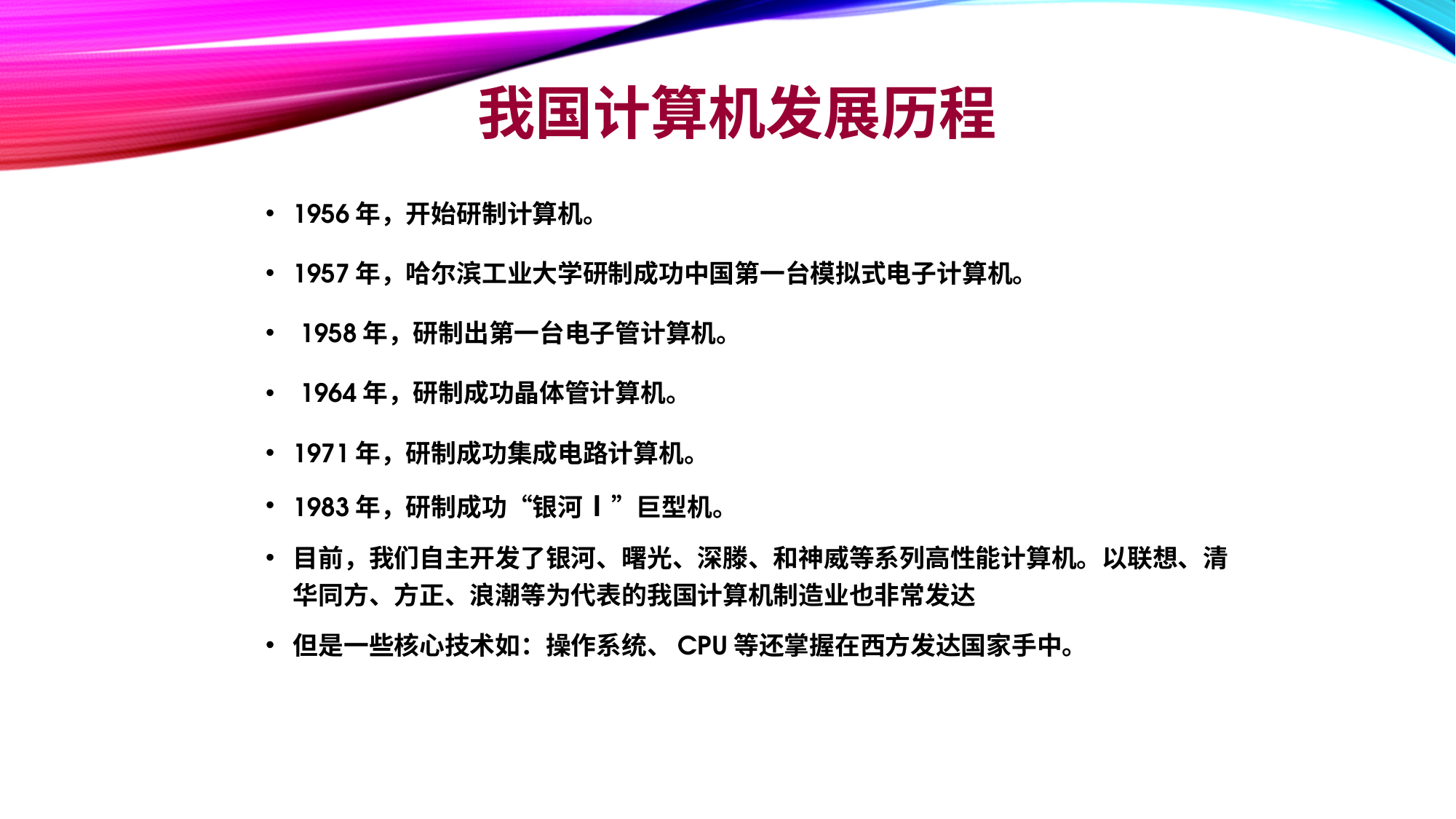

# 我国计算机发展历程
1956年，开始研制计算机。
1957年，哈尔滨工业大学研制成功中国第一台模拟式电子计算机。
 1958年，研制出第一台电子管计算机。
 1964年，研制成功晶体管计算机。
1971年，研制成功集成电路计算机。
1983年，研制成功“银河Ⅰ”巨型机。
目前，我们自主开发了银河、曙光、深滕、和神威等系列高性能计算机。以联想、清华同方、方正、浪潮等为代表的我国计算机制造业也非常发达
但是一些核心技术如：操作系统、CPU等还掌握在西方发达国家手中。